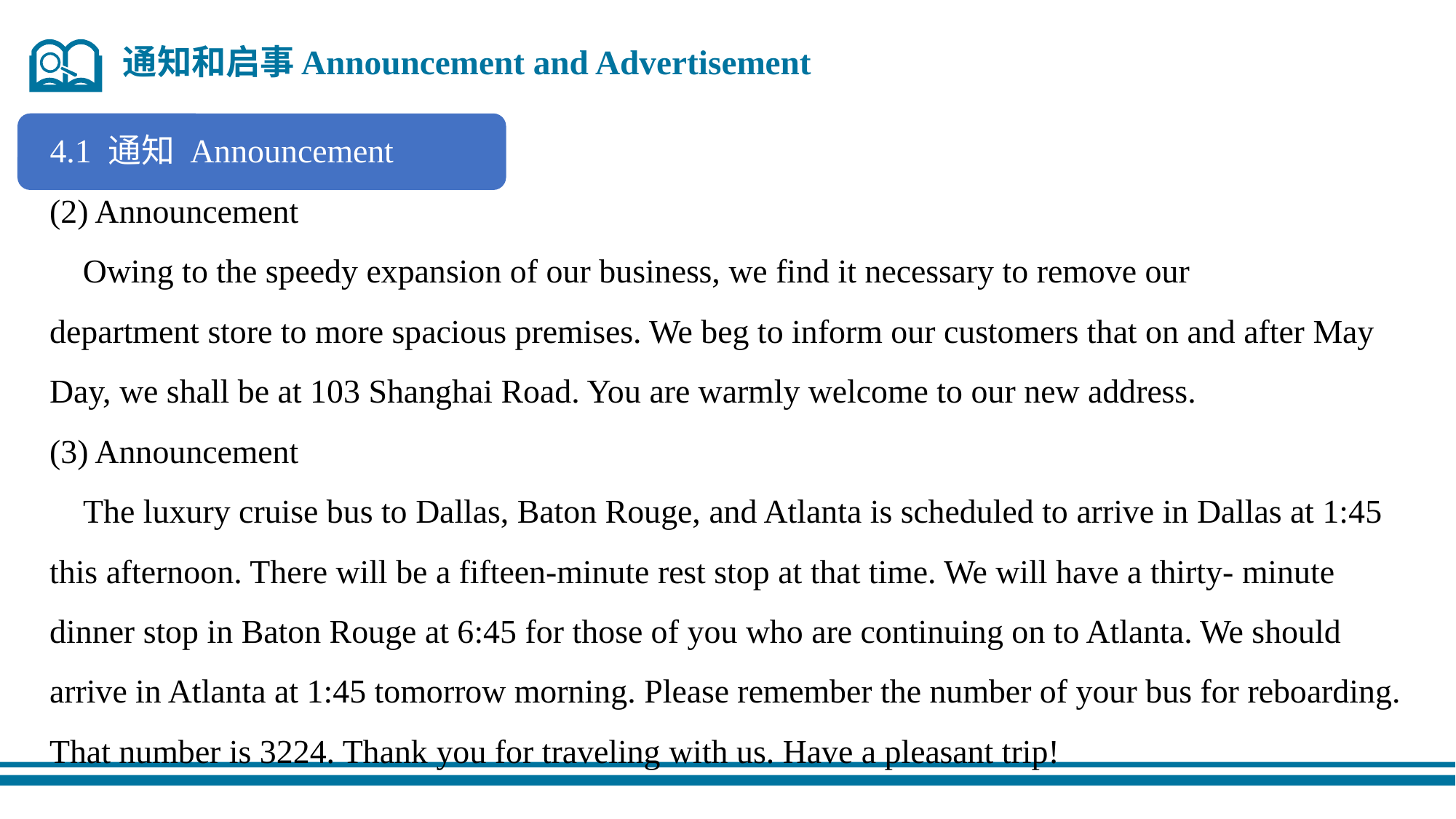

通知和启事Announcement and Advertisement
4.1 通知 Announcement

(2) Announcement
    Owing to the speedy expansion of our business, we find it necessary to remove our
department store to more spacious premises. We beg to inform our customers that on and after May Day, we shall be at 103 Shanghai Road. You are warmly welcome to our new address.
(3) Announcement
    The luxury cruise bus to Dallas, Baton Rouge, and Atlanta is scheduled to arrive in Dallas at 1:45 this afternoon. There will be a fifteen-minute rest stop at that time. We will have a thirty- minute dinner stop in Baton Rouge at 6:45 for those of you who are continuing on to Atlanta. We should arrive in Atlanta at 1:45 tomorrow morning. Please remember the number of your bus for reboarding. That number is 3224. Thank you for traveling with us. Have a pleasant trip!